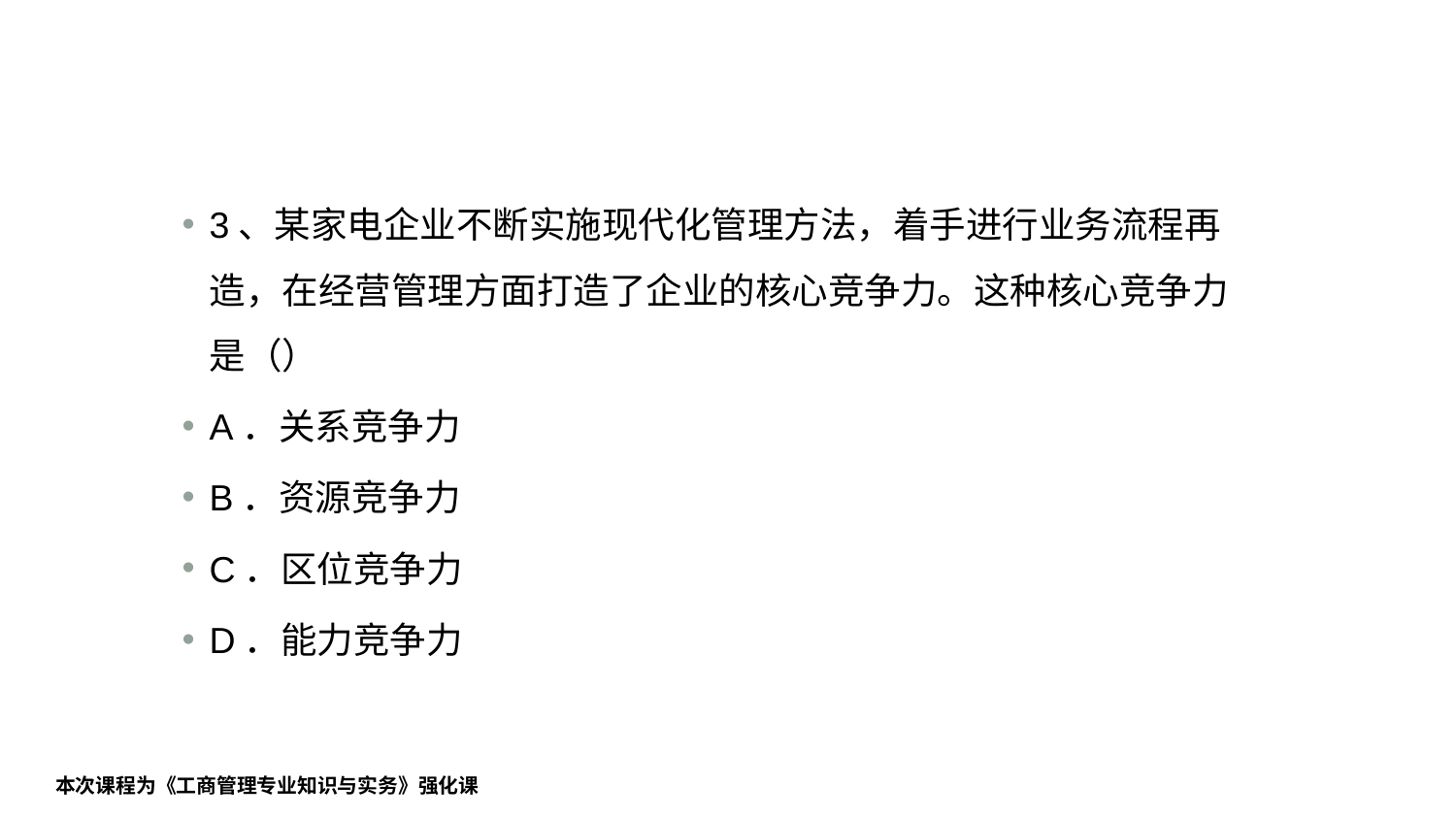

#
3、某家电企业不断实施现代化管理方法，着手进行业务流程再造，在经营管理方面打造了企业的核心竞争力。这种核心竞争力是（）
A．关系竞争力
B．资源竞争力
C．区位竞争力
D．能力竞争力